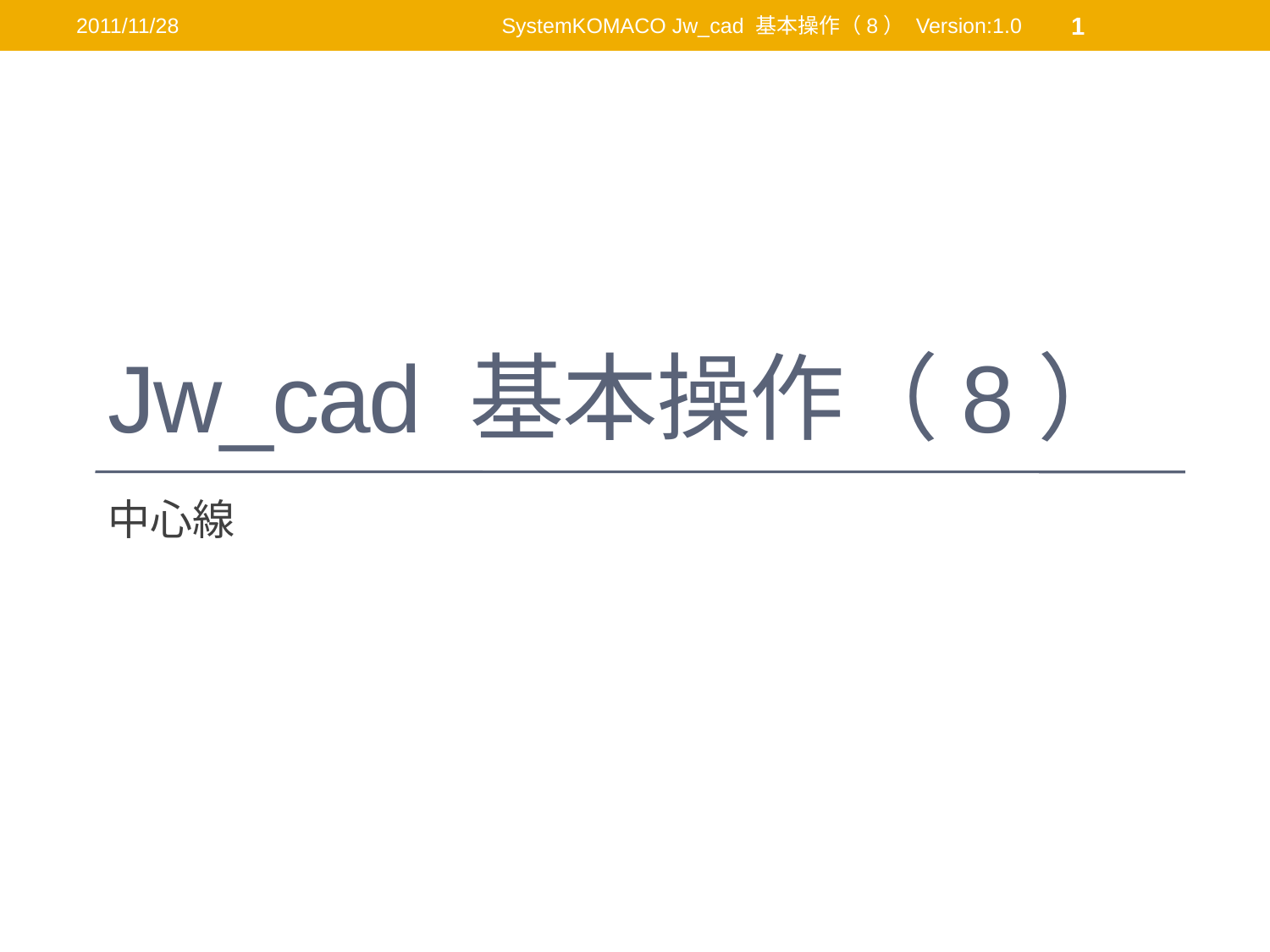

2011/11/28
SystemKOMACO Jw_cad 基本操作（8） Version:1.0
1
# Jw_cad 基本操作（8）
中心線